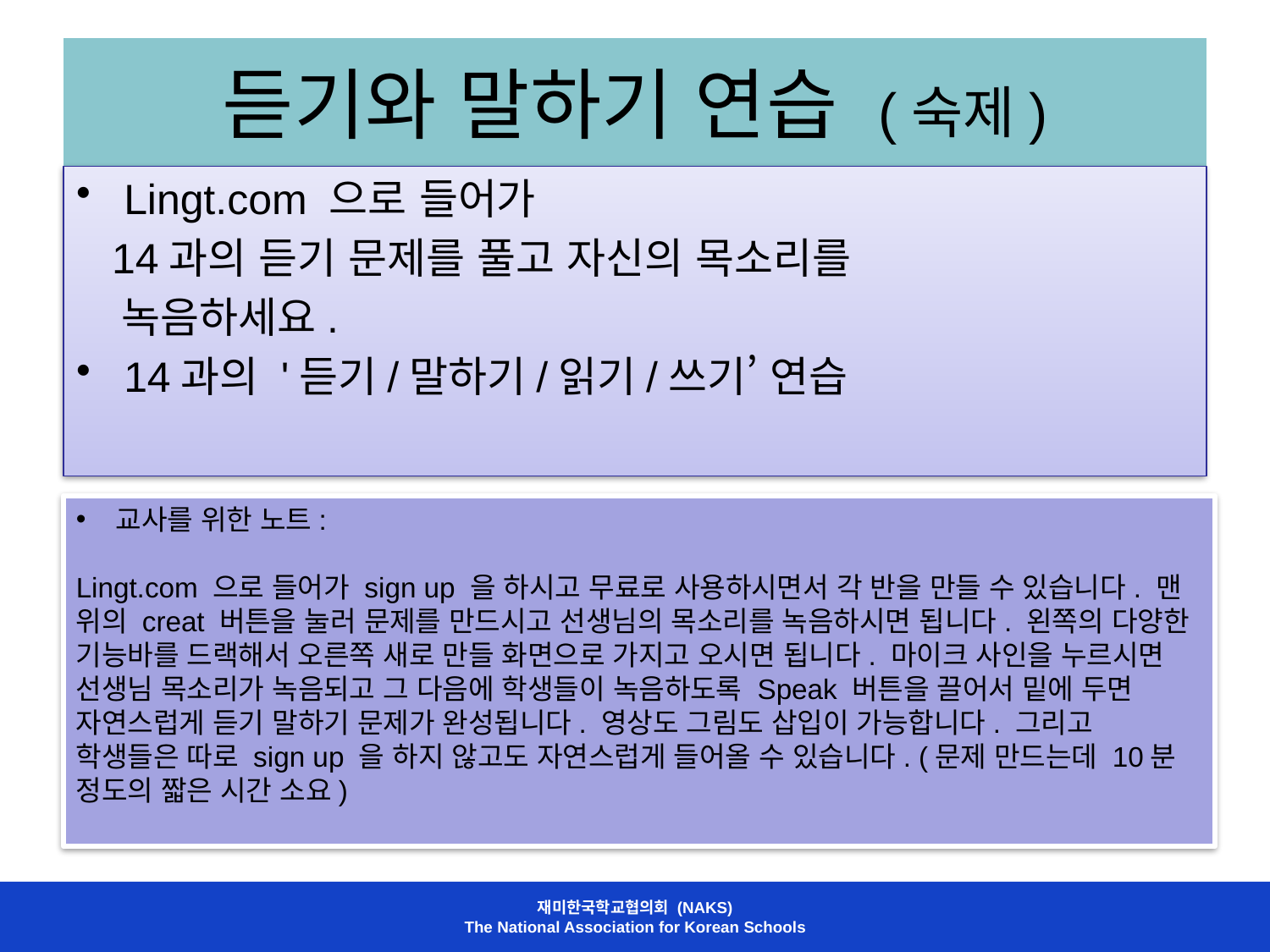

# 듣기와 말하기 연습 (숙제)
Lingt.com 으로 들어가
   14과의 듣기 문제를 풀고 자신의 목소리를
   녹음하세요.
14과의 '듣기/말하기/읽기/쓰기’ 연습

교사를 위한 노트:

Lingt.com 으로 들어가 sign up 을 하시고 무료로 사용하시면서 각 반을 만들 수 있습니다. 맨 위의 creat 버튼을 눌러 문제를 만드시고 선생님의 목소리를 녹음하시면 됩니다. 왼쪽의 다양한 기능바를 드랙해서 오른쪽 새로 만들 화면으로 가지고 오시면 됩니다. 마이크 사인을 누르시면 선생님 목소리가 녹음되고 그 다음에 학생들이 녹음하도록 Speak 버튼을 끌어서 밑에 두면 자연스럽게 듣기 말하기 문제가 완성됩니다. 영상도 그림도 삽입이 가능합니다. 그리고 학생들은 따로 sign up 을 하지 않고도 자연스럽게 들어올 수 있습니다. (문제 만드는데 10분 정도의 짧은 시간 소요)
재미한국학교협의회 (NAKS)
The National Association for Korean Schools